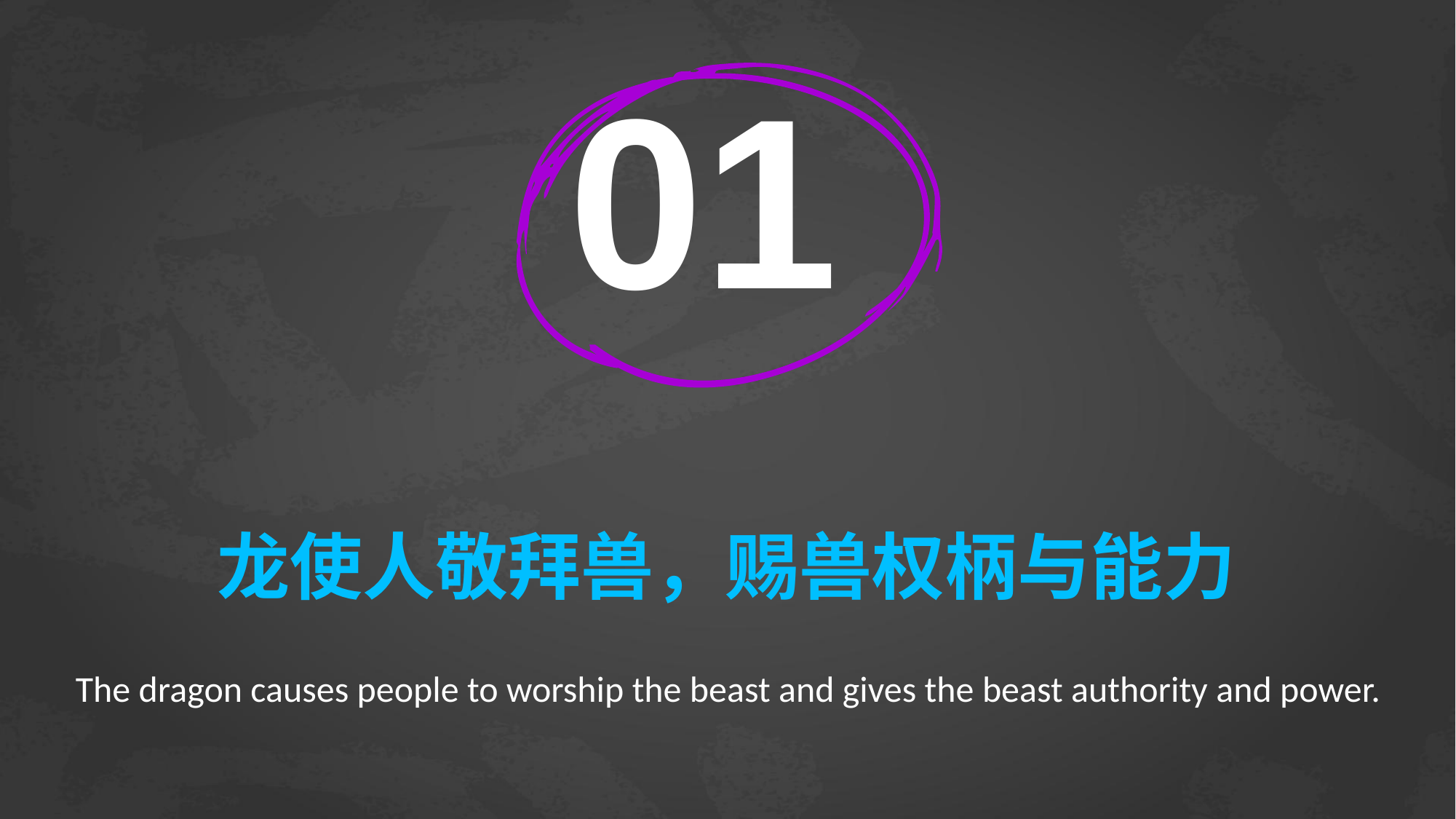

01
# 龙使人敬拜兽，赐兽权柄与能力

The dragon causes people to worship the beast and gives the beast authority and power.